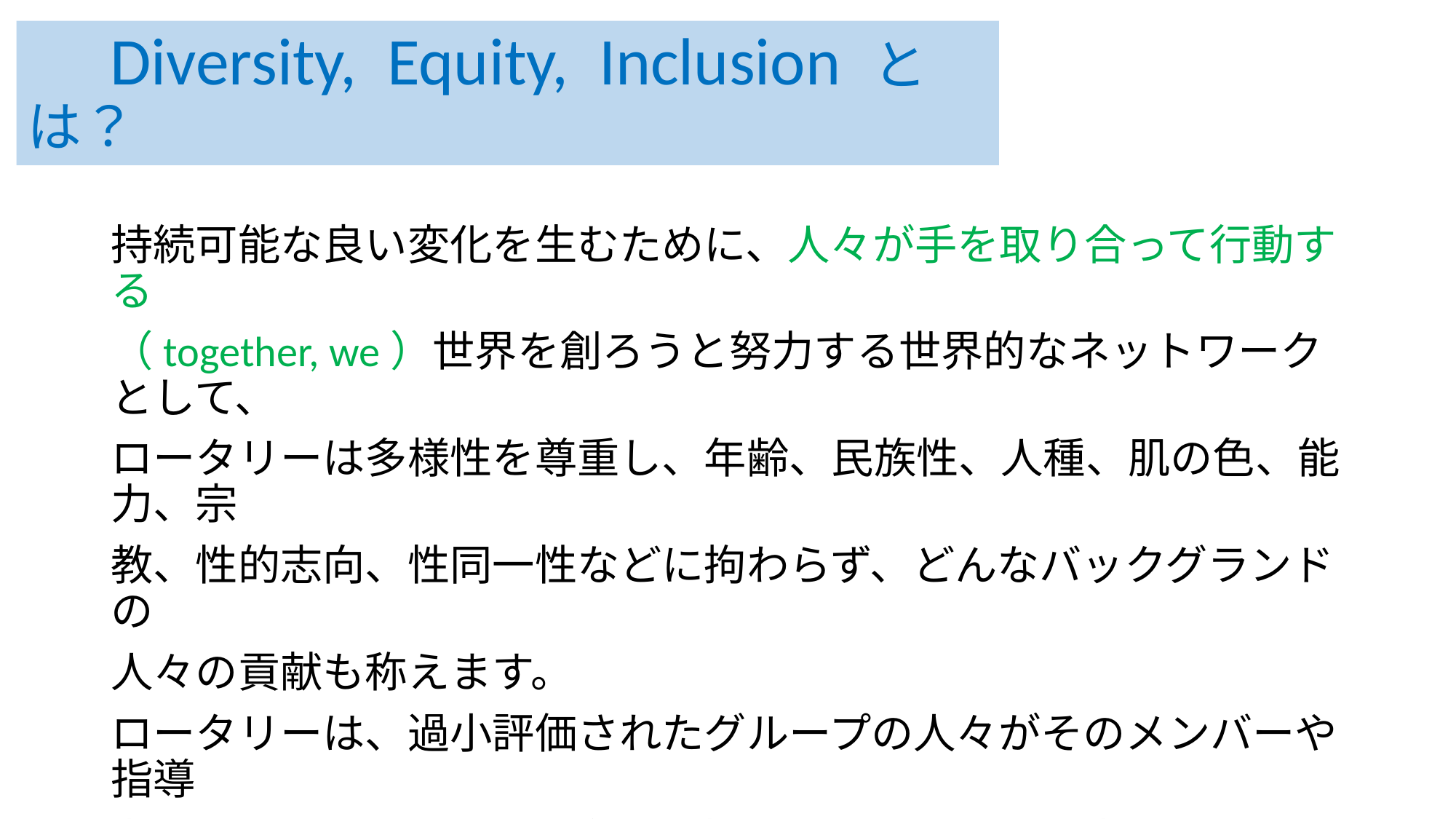

# Diversity,  Equity,  Inclusion とは？
持続可能な良い変化を生むために、人々が手を取り合って行動する
（together, we）世界を創ろうと努力する世界的なネットワークとして、
ロータリーは多様性を尊重し、年齢、民族性、人種、肌の色、能力、宗
教、性的志向、性同一性などに拘わらず、どんなバックグランドの
人々の貢献も称えます。
ロータリーは、過小評価されたグループの人々がそのメンバーや指導
者として参加できるより多くの機会を持てるような文化、すなわち多様
的で、平等で、包容力のある文化を醸成します。